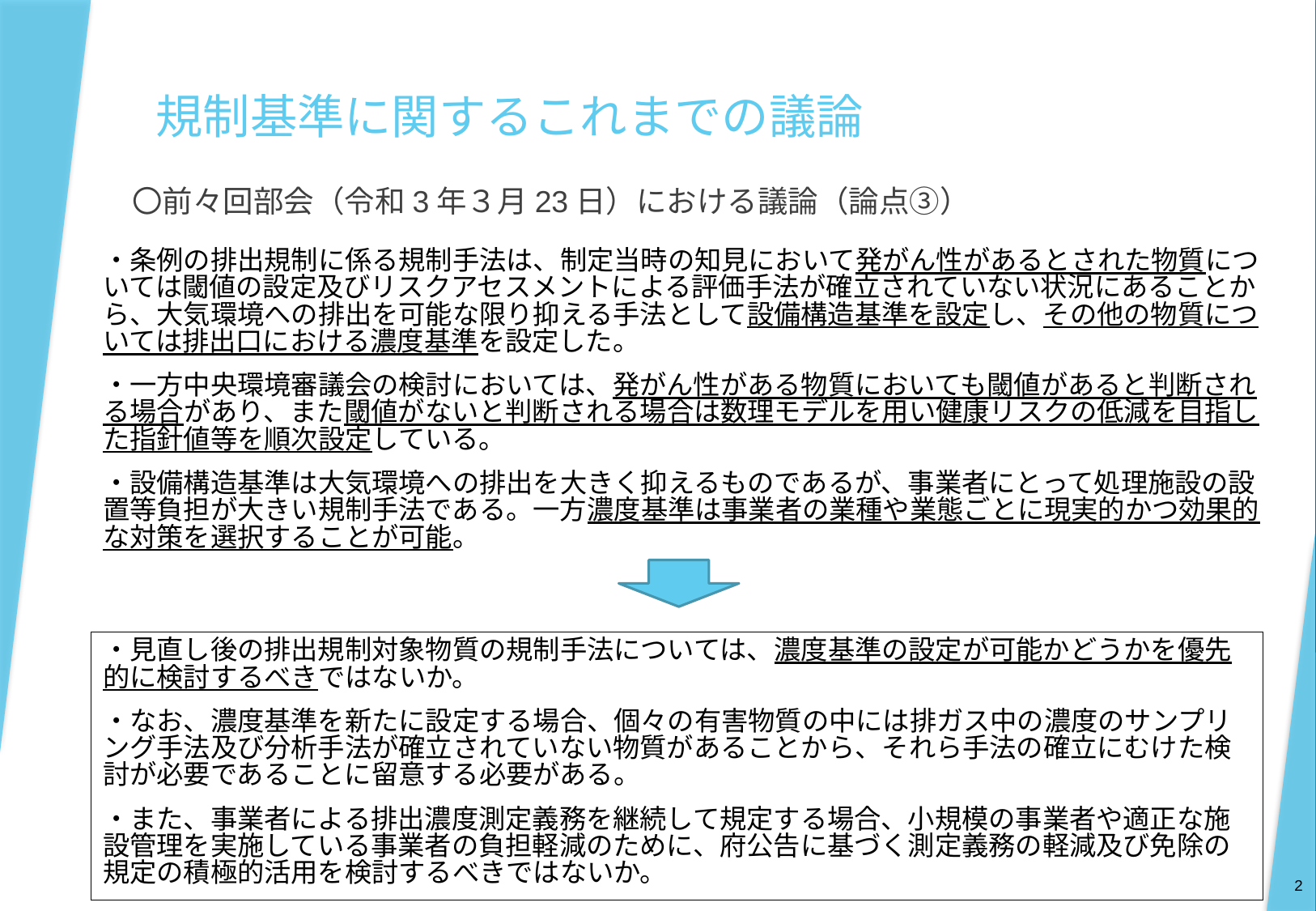

# 規制基準に関するこれまでの議論
〇前々回部会（令和3年３月23日）における議論（論点③）

・条例の排出規制に係る規制手法は、制定当時の知見において発がん性があるとされた物質については閾値の設定及びリスクアセスメントによる評価手法が確立されていない状況にあることから、大気環境への排出を可能な限り抑える手法として設備構造基準を設定し、その他の物質については排出口における濃度基準を設定した。
・一方中央環境審議会の検討においては、発がん性がある物質においても閾値があると判断される場合があり、また閾値がないと判断される場合は数理モデルを用い健康リスクの低減を目指した指針値等を順次設定している。
・設備構造基準は大気環境への排出を大きく抑えるものであるが、事業者にとって処理施設の設置等負担が大きい規制手法である。一方濃度基準は事業者の業種や業態ごとに現実的かつ効果的な対策を選択することが可能。

・見直し後の排出規制対象物質の規制手法については、濃度基準の設定が可能かどうかを優先的に検討するべきではないか。
・なお、濃度基準を新たに設定する場合、個々の有害物質の中には排ガス中の濃度のサンプリング手法及び分析手法が確立されていない物質があることから、それら手法の確立にむけた検討が必要であることに留意する必要がある。
・また、事業者による排出濃度測定義務を継続して規定する場合、小規模の事業者や適正な施設管理を実施している事業者の負担軽減のために、府公告に基づく測定義務の軽減及び免除の規定の積極的活用を検討するべきではないか。
2